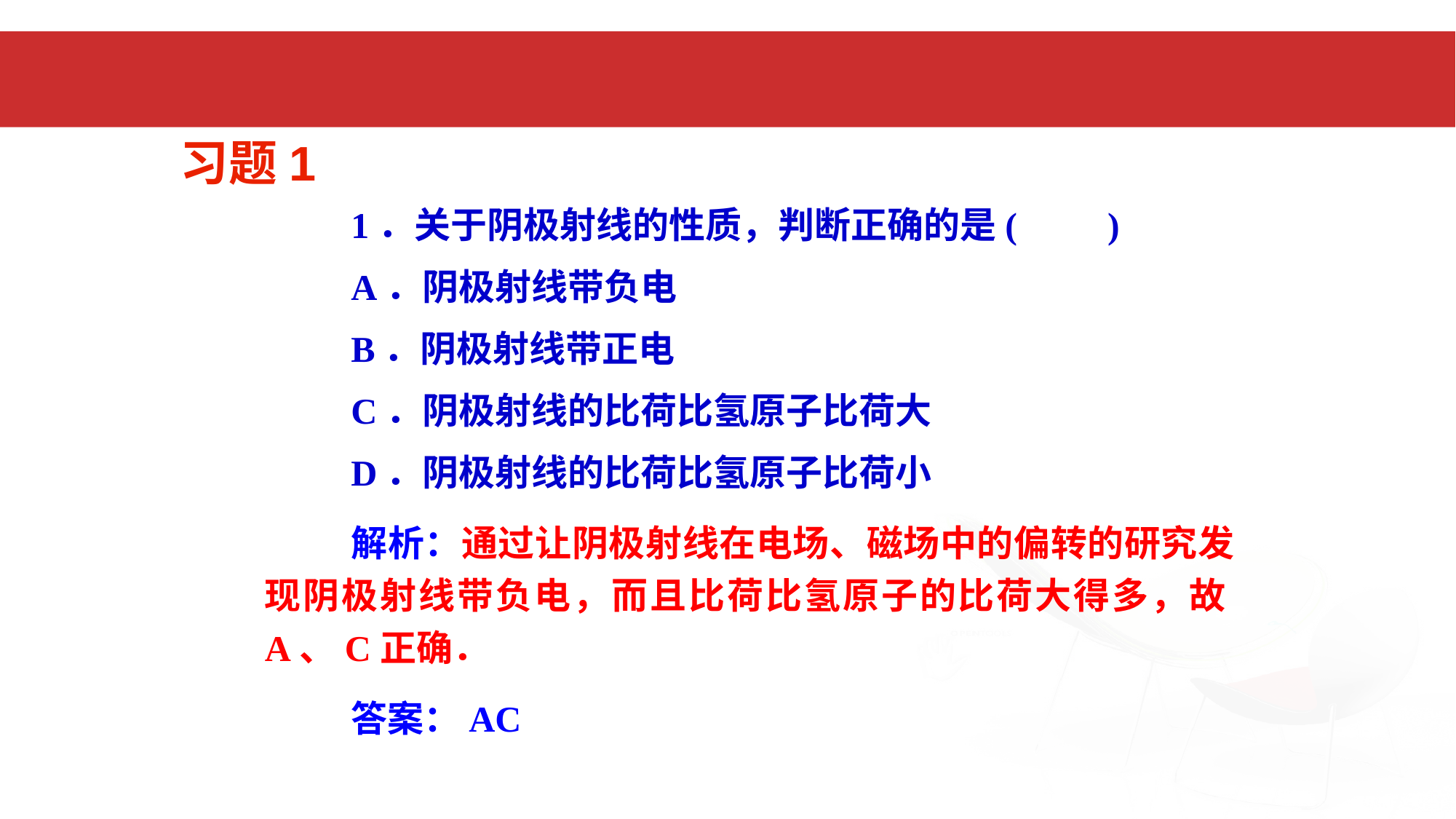

习题1
1．关于阴极射线的性质，判断正确的是(　　)
A．阴极射线带负电
B．阴极射线带正电
C．阴极射线的比荷比氢原子比荷大
D．阴极射线的比荷比氢原子比荷小
解析：通过让阴极射线在电场、磁场中的偏转的研究发现阴极射线带负电，而且比荷比氢原子的比荷大得多，故A、C正确．
答案：AC